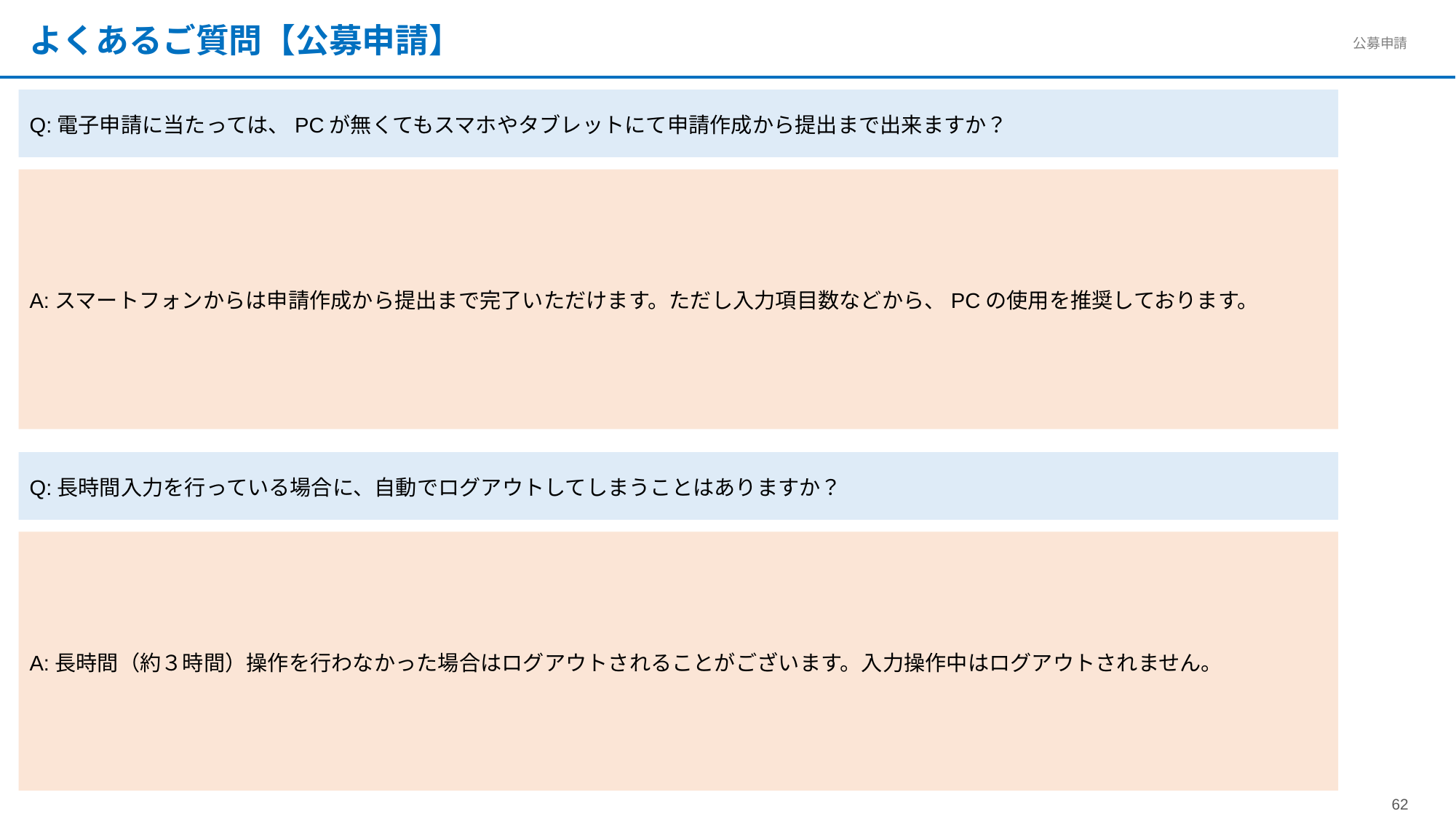

よくあるご質問【公募申請】
Q:電子申請に当たっては、PCが無くてもスマホやタブレットにて申請作成から提出まで出来ますか？
A:スマートフォンからは申請作成から提出まで完了いただけます。ただし入力項目数などから、PCの使用を推奨しております。
Q:長時間入力を行っている場合に、自動でログアウトしてしまうことはありますか？
A:長時間（約３時間）操作を行わなかった場合はログアウトされることがございます。入力操作中はログアウトされません。